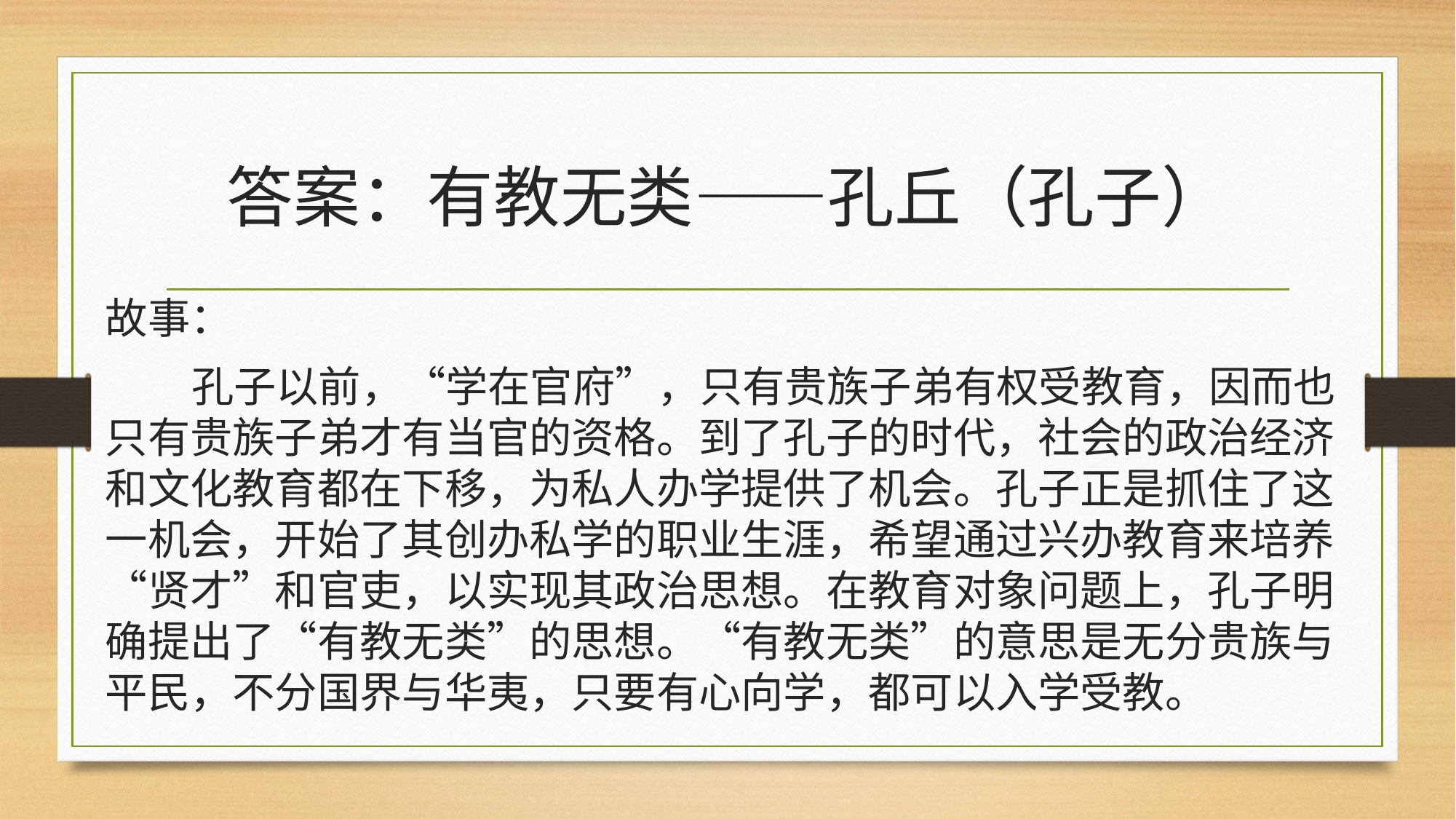

# 答案：有教无类——孔丘（孔子）
故事：
        孔子以前，“学在官府”，只有贵族子弟有权受教育，因而也只有贵族子弟才有当官的资格。到了孔子的时代，社会的政治经济和文化教育都在下移，为私人办学提供了机会。孔子正是抓住了这一机会，开始了其创办私学的职业生涯，希望通过兴办教育来培养“贤才”和官吏，以实现其政治思想。在教育对象问题上，孔子明确提出了“有教无类”的思想。“有教无类”的意思是无分贵族与平民，不分国界与华夷，只要有心向学，都可以入学受教。